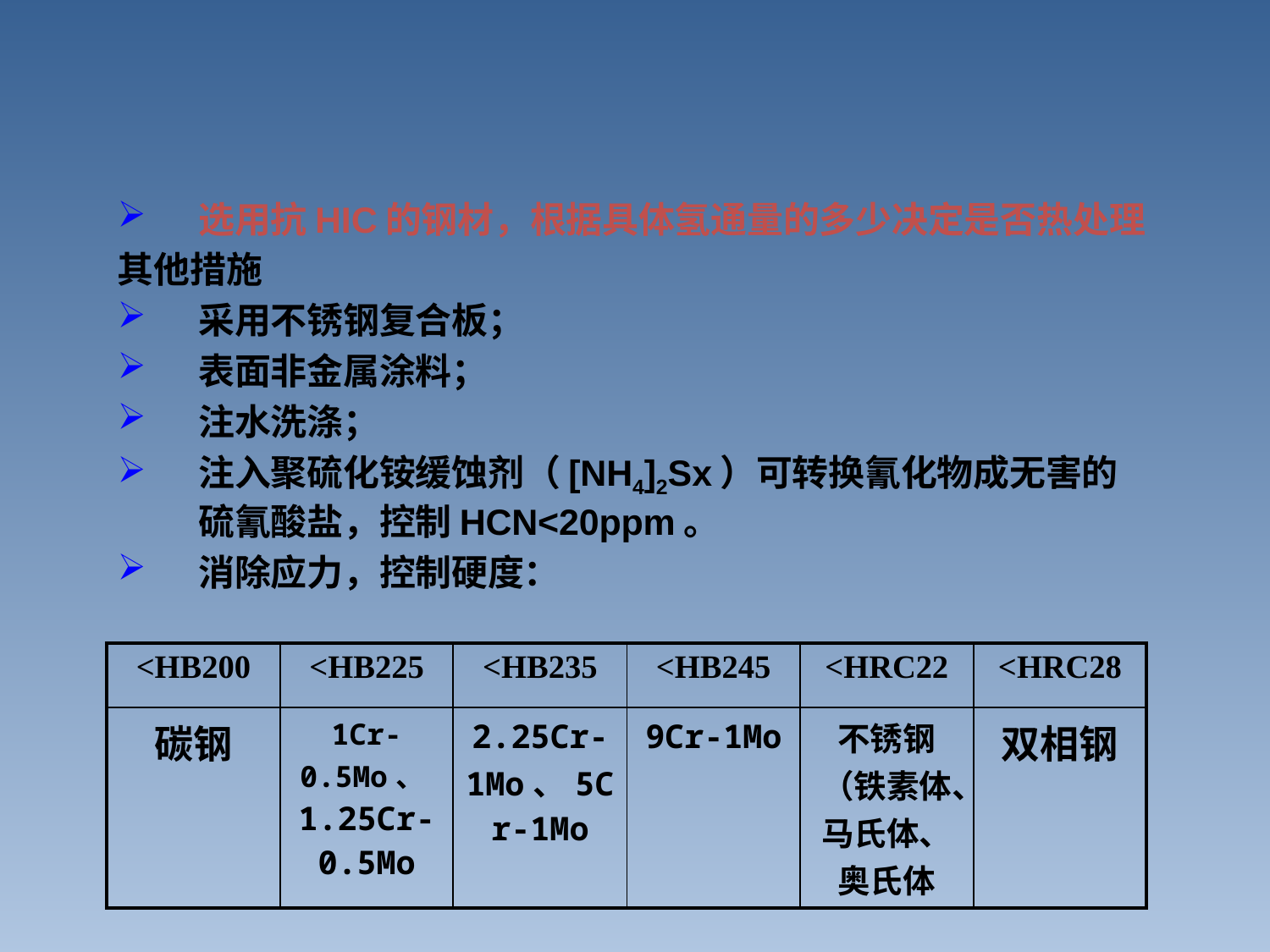

选用抗HIC的钢材，根据具体氢通量的多少决定是否热处理
其他措施
采用不锈钢复合板；
表面非金属涂料；
注水洗涤；
注入聚硫化铵缓蚀剂（[NH4]2Sx）可转换氰化物成无害的硫氰酸盐，控制HCN<20ppm。
消除应力，控制硬度：
| <HB200 | <HB225 | <HB235 | <HB245 | <HRC22 | <HRC28 |
| --- | --- | --- | --- | --- | --- |
| 碳钢 | 1Cr-0.5Mo、1.25Cr-0.5Mo | 2.25Cr-1Mo、5Cr-1Mo | 9Cr-1Mo | 不锈钢（铁素体、马氏体、奥氏体 | 双相钢 |